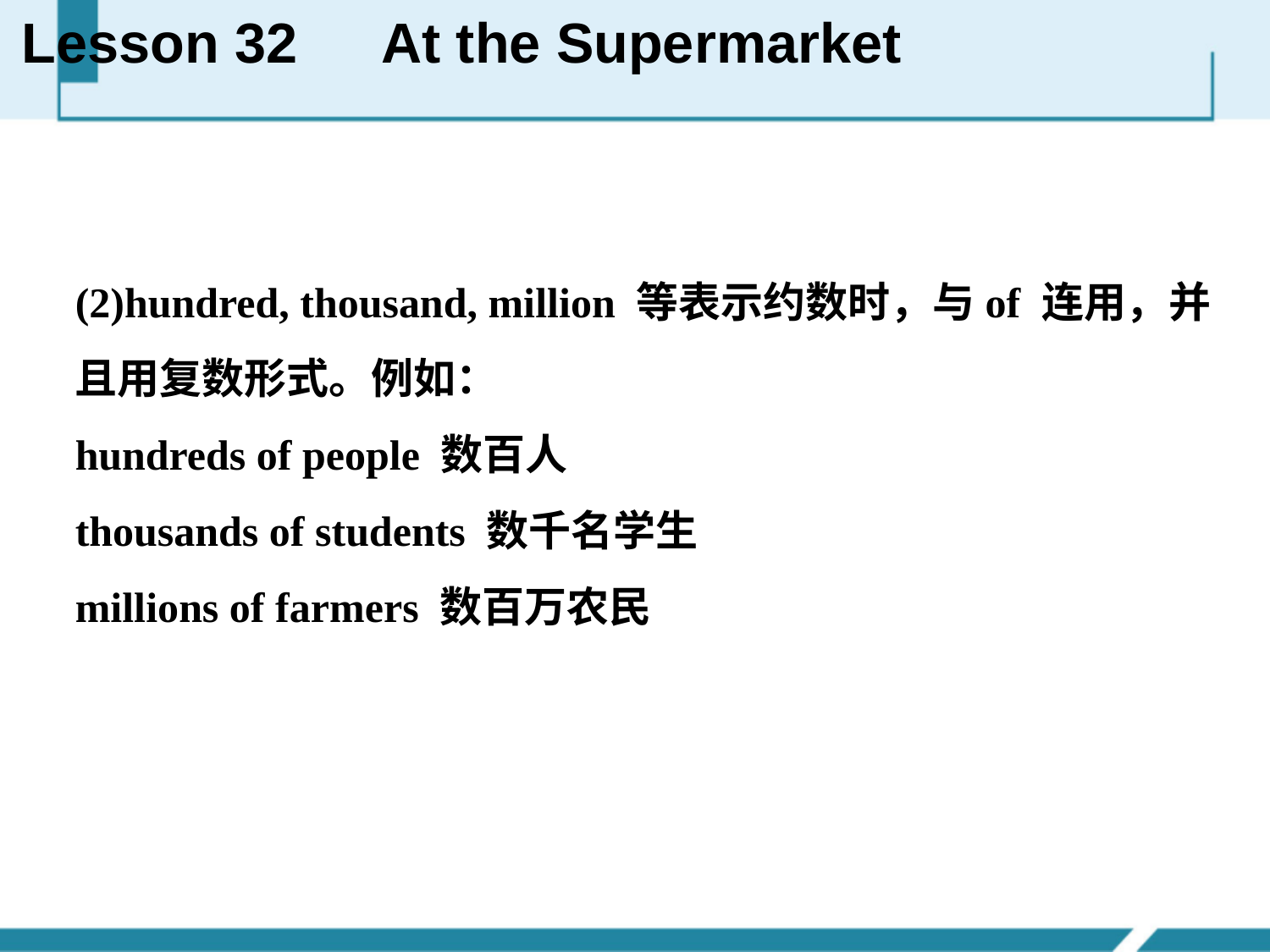

Lesson 32　At the Supermarket
(2)hundred, thousand, million 等表示约数时，与of 连用，并且用复数形式。例如：
hundreds of people 数百人
thousands of students 数千名学生
millions of farmers 数百万农民